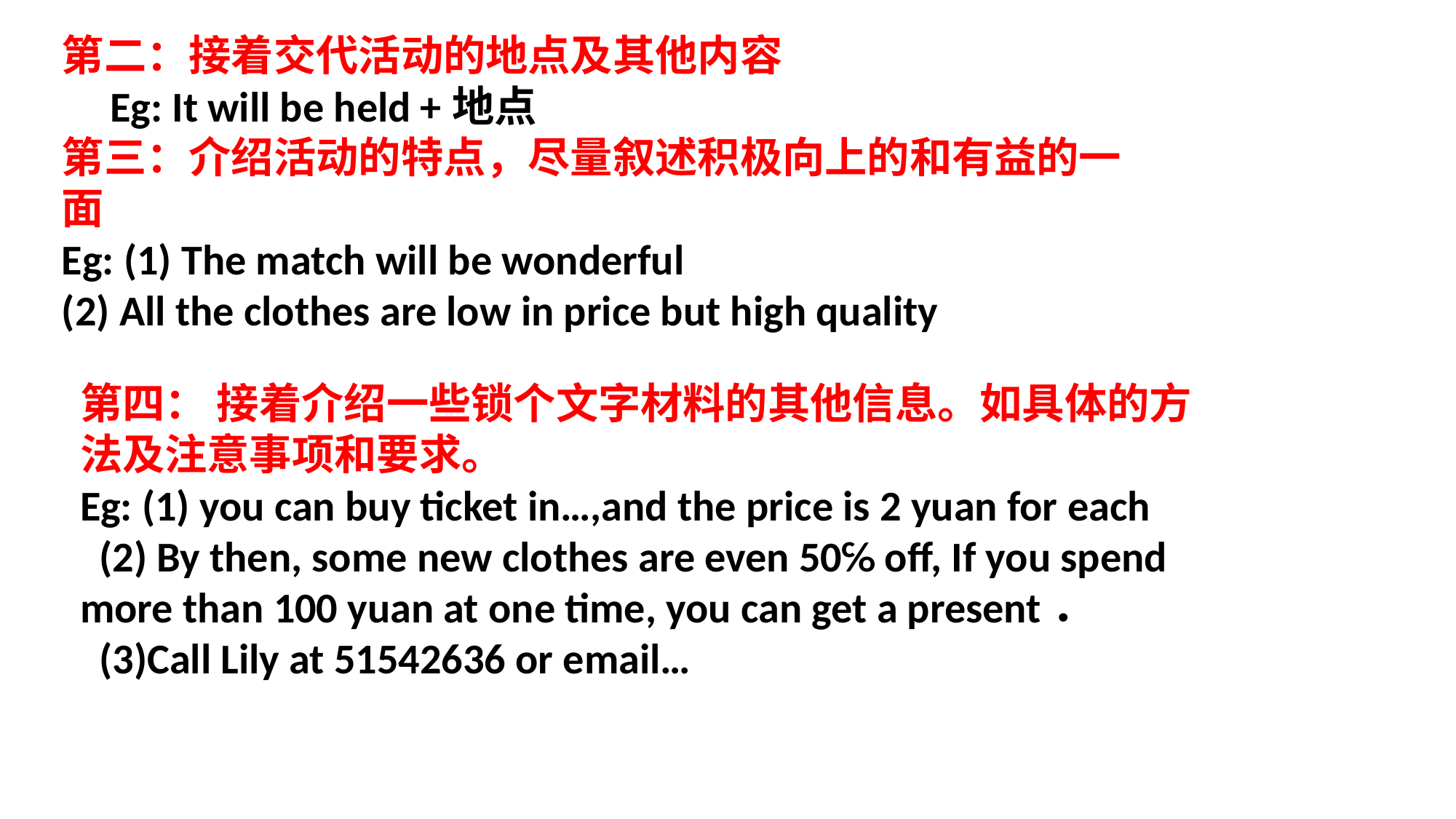

第二：接着交代活动的地点及其他内容
     Eg: It will be held +地点
第三：介绍活动的特点，尽量叙述积极向上的和有益的一面
Eg: (1) The match will be wonderful
(2) All the clothes are low in price but high quality
第四： 接着介绍一些锁个文字材料的其他信息。如具体的方法及注意事项和要求。
Eg: (1) you can buy ticket in…,and the price is 2 yuan for each
  (2) By then, some new clothes are even 50℅ off, If you spend more than 100 yuan at one time, you can get a present．
  (3)Call Lily at 51542636 or email…